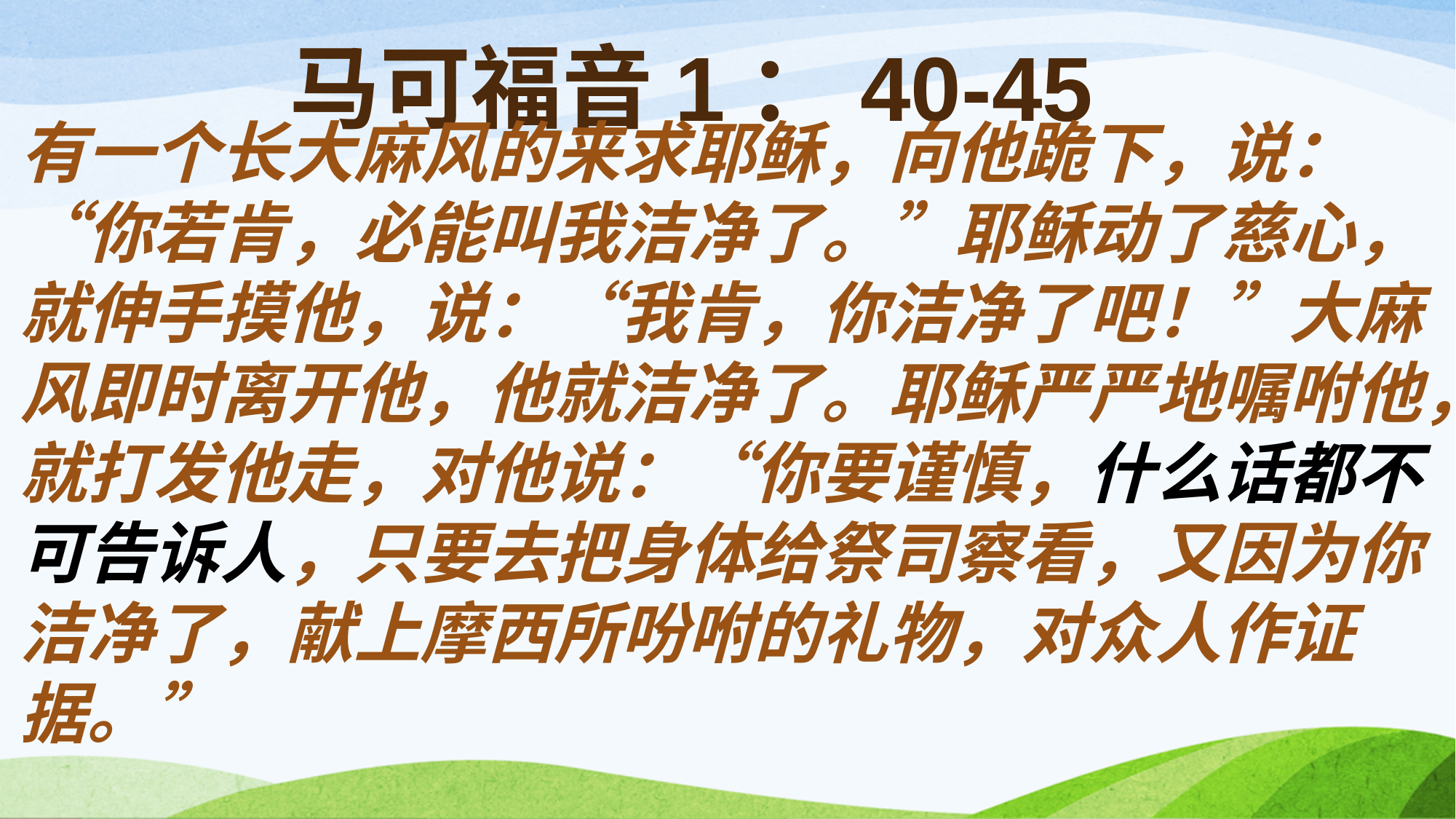

# 马可福音1：40-45
有一个长大麻风的来求耶稣，向他跪下，说：“你若肯，必能叫我洁净了。”耶稣动了慈心，就伸手摸他，说：“我肯，你洁净了吧！”大麻风即时离开他，他就洁净了。耶稣严严地嘱咐他，就打发他走，对他说：“你要谨慎，什么话都不可告诉人，只要去把身体给祭司察看，又因为你洁净了，献上摩西所吩咐的礼物，对众人作证据。”